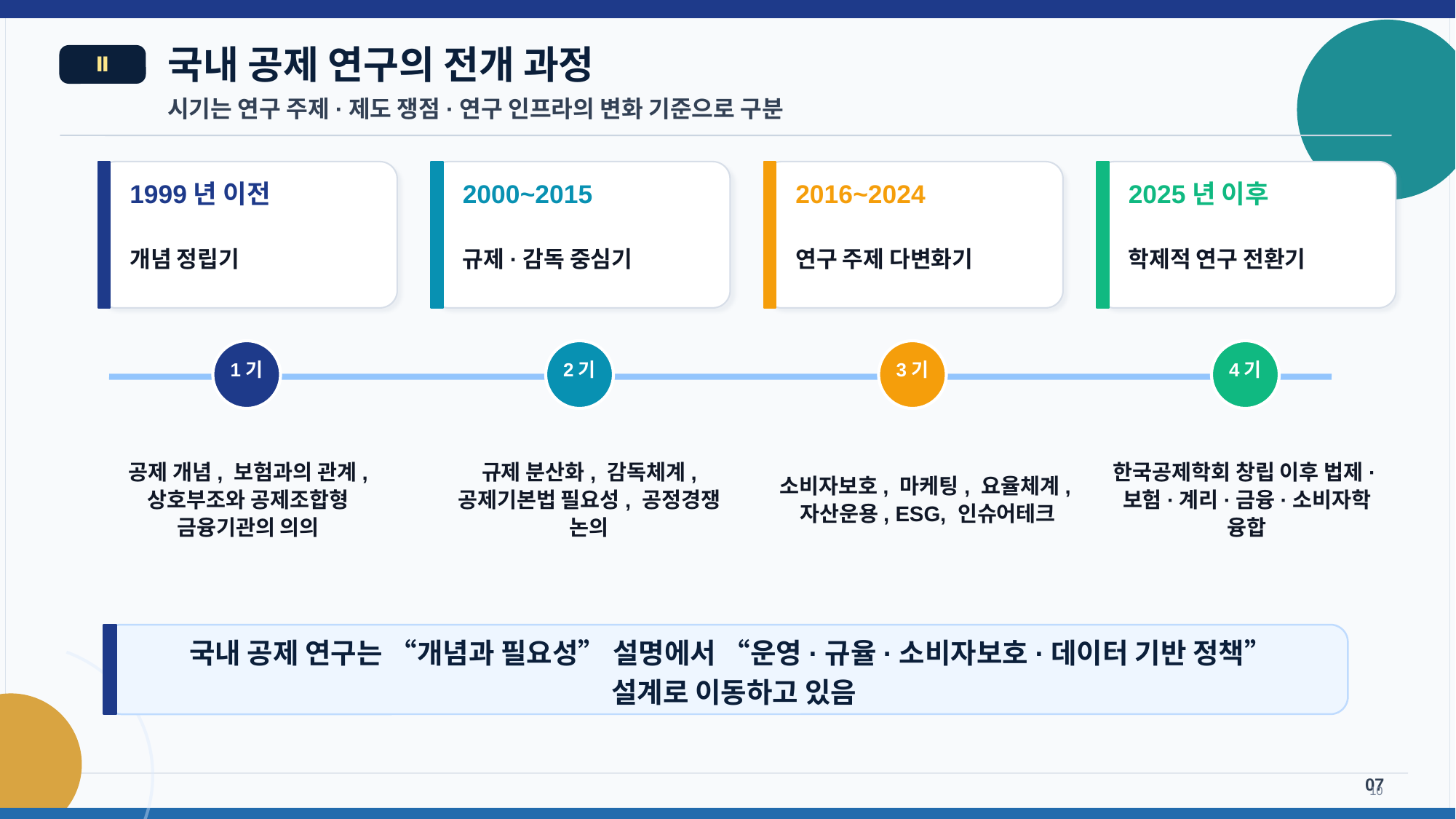

국내 공제 연구의 전개 과정

Ⅱ
시기는 연구 주제·제도 쟁점·연구 인프라의 변화 기준으로 구분

1999년 이전
2000~2015
2016~2024
2025년 이후
개념 정립기
규제·감독 중심기
연구 주제 다변화기
학제적 연구 전환기

1기
2기
3기
4기

공제 개념, 보험과의 관계, 상호부조와 공제조합형 금융기관의 의의
규제 분산화, 감독체계, 공제기본법 필요성, 공정경쟁 논의
소비자보호, 마케팅, 요율체계, 자산운용, ESG, 인슈어테크
한국공제학회 창립 이후 법제·보험·계리·금융·소비자학 융합

국내 공제 연구는 “개념과 필요성” 설명에서 “운영·규율·소비자보호·데이터 기반 정책”
설계로 이동하고 있음

07
10